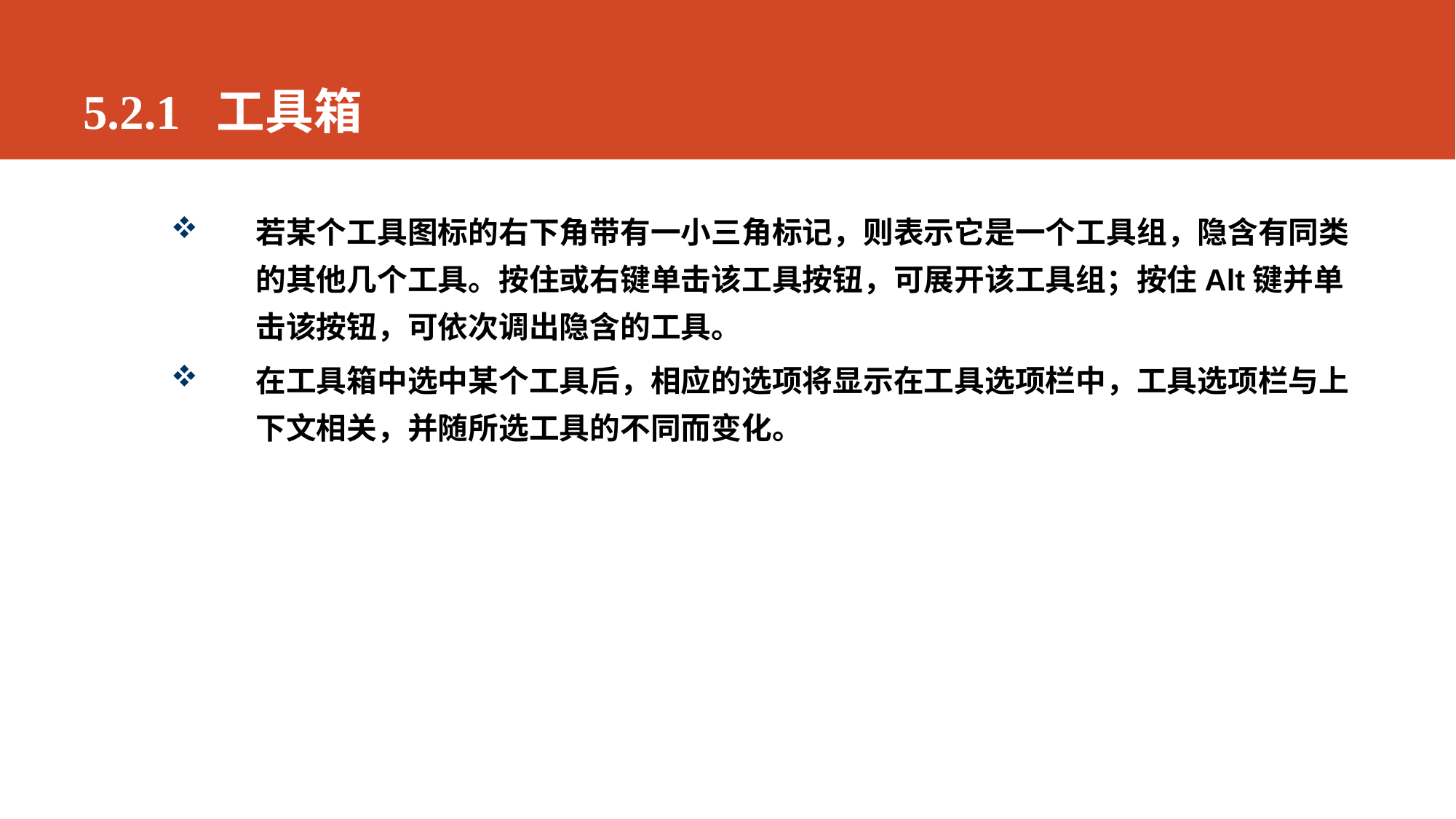

# 5.2.1  工具箱
若某个工具图标的右下角带有一小三角标记，则表示它是一个工具组，隐含有同类的其他几个工具。按住或右键单击该工具按钮，可展开该工具组；按住Alt键并单击该按钮，可依次调出隐含的工具。
在工具箱中选中某个工具后，相应的选项将显示在工具选项栏中，工具选项栏与上下文相关，并随所选工具的不同而变化。